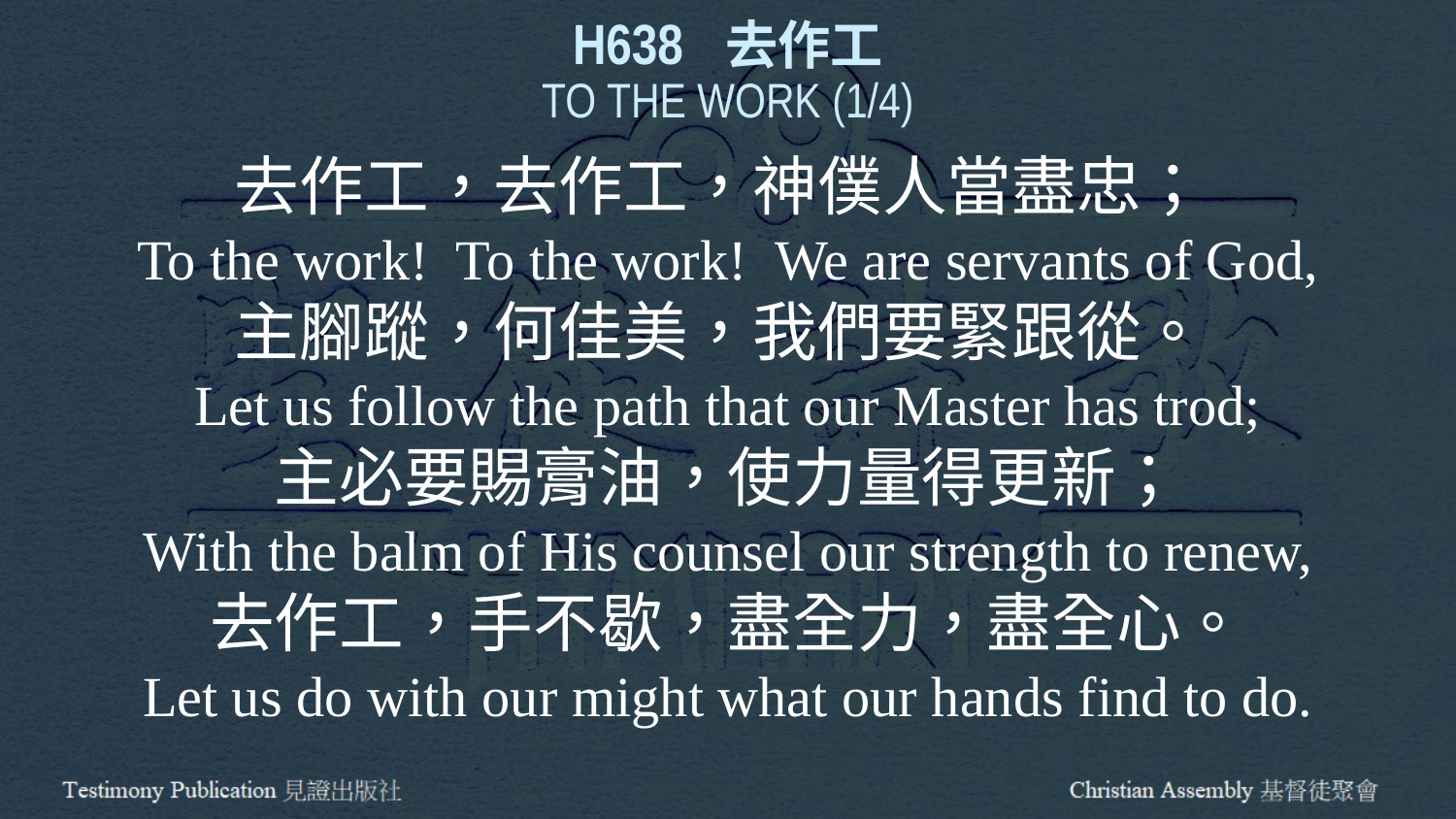

H638  去作工
TO THE WORK (1/4)
去作工，去作工，神僕人當盡忠；
To the work!  To the work!  We are servants of God,
主腳蹤，何佳美，我們要緊跟從。
Let us follow the path that our Master has trod;
主必要賜膏油，使力量得更新；
With the balm of His counsel our strength to renew,
去作工，手不歇，盡全力，盡全心。
Let us do with our might what our hands find to do.